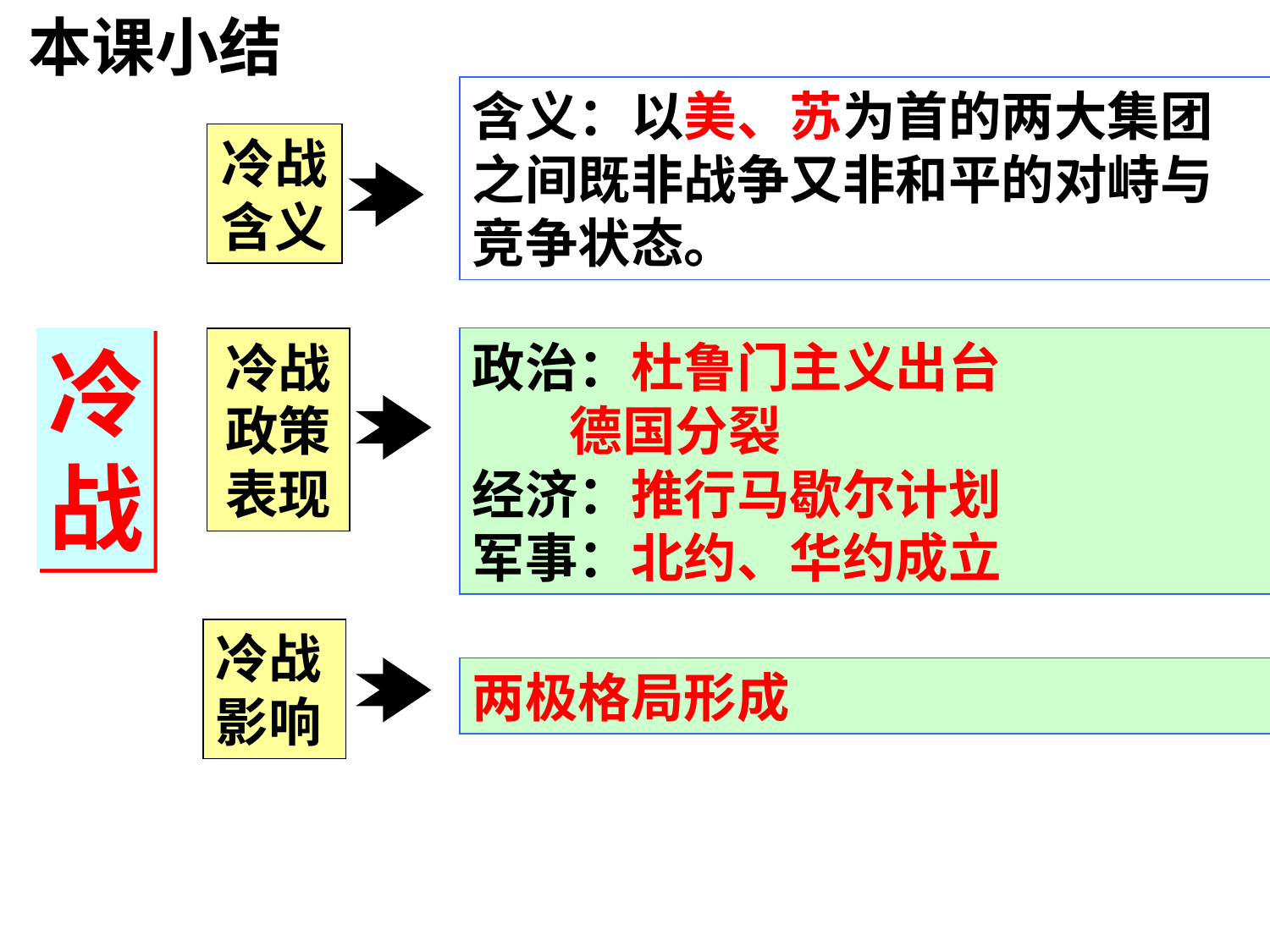

本课小结
含义：以美、苏为首的两大集团之间既非战争又非和平的对峙与竞争状态。
冷战含义

冷战
冷战政策表现

冷战影响

政治：杜鲁门主义出台
       德国分裂
经济：推行马歇尔计划
军事：北约、华约成立
两极格局形成